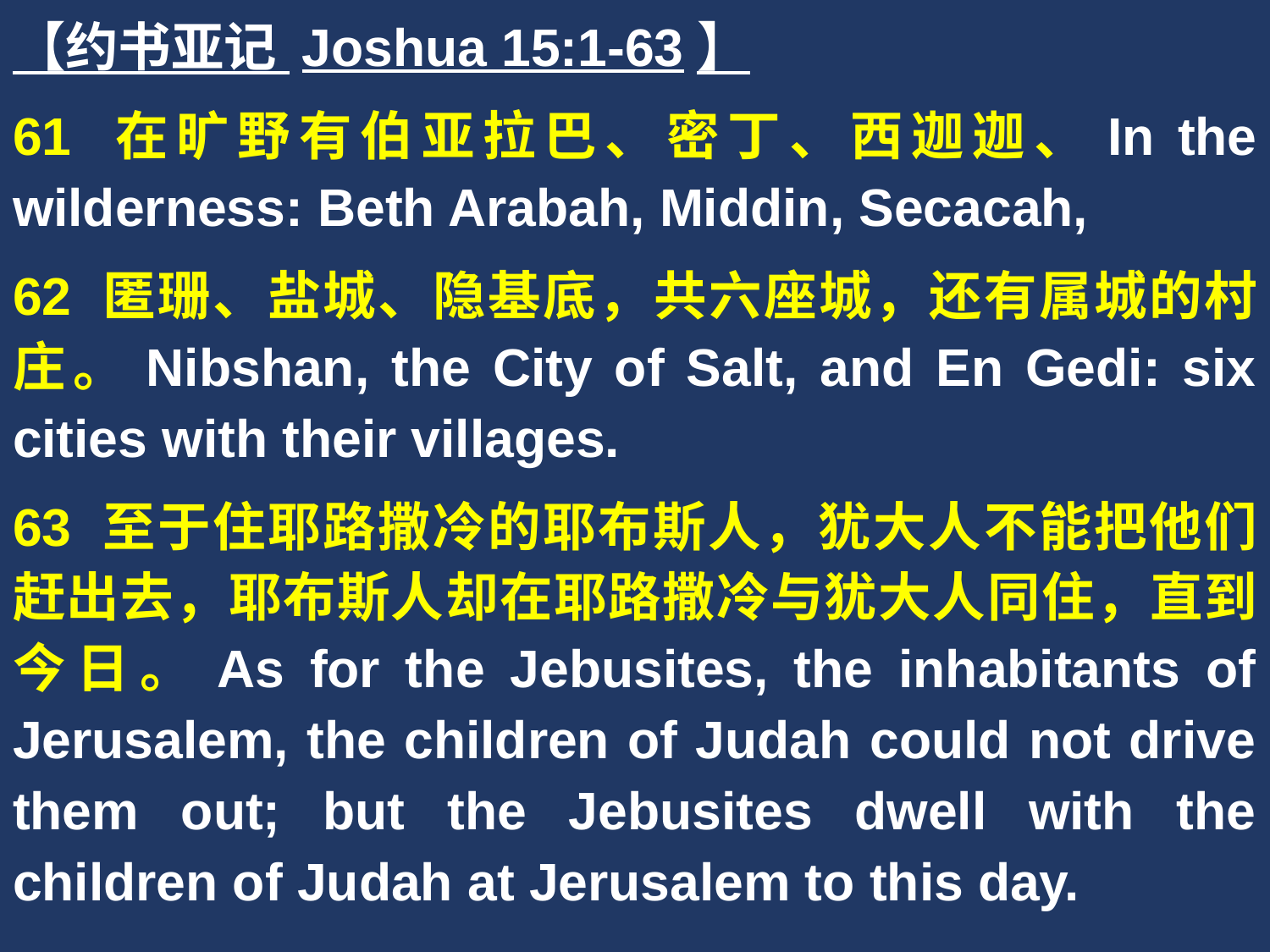

【约书亚记 Joshua 15:1-63】
61 在旷野有伯亚拉巴、密丁、西迦迦、In the wilderness: Beth Arabah, Middin, Secacah,
62 匿珊、盐城、隐基底，共六座城，还有属城的村庄。Nibshan, the City of Salt, and En Gedi: six cities with their villages.
63 至于住耶路撒冷的耶布斯人，犹大人不能把他们赶出去，耶布斯人却在耶路撒冷与犹大人同住，直到今日。As for the Jebusites, the inhabitants of Jerusalem, the children of Judah could not drive them out; but the Jebusites dwell with the children of Judah at Jerusalem to this day.